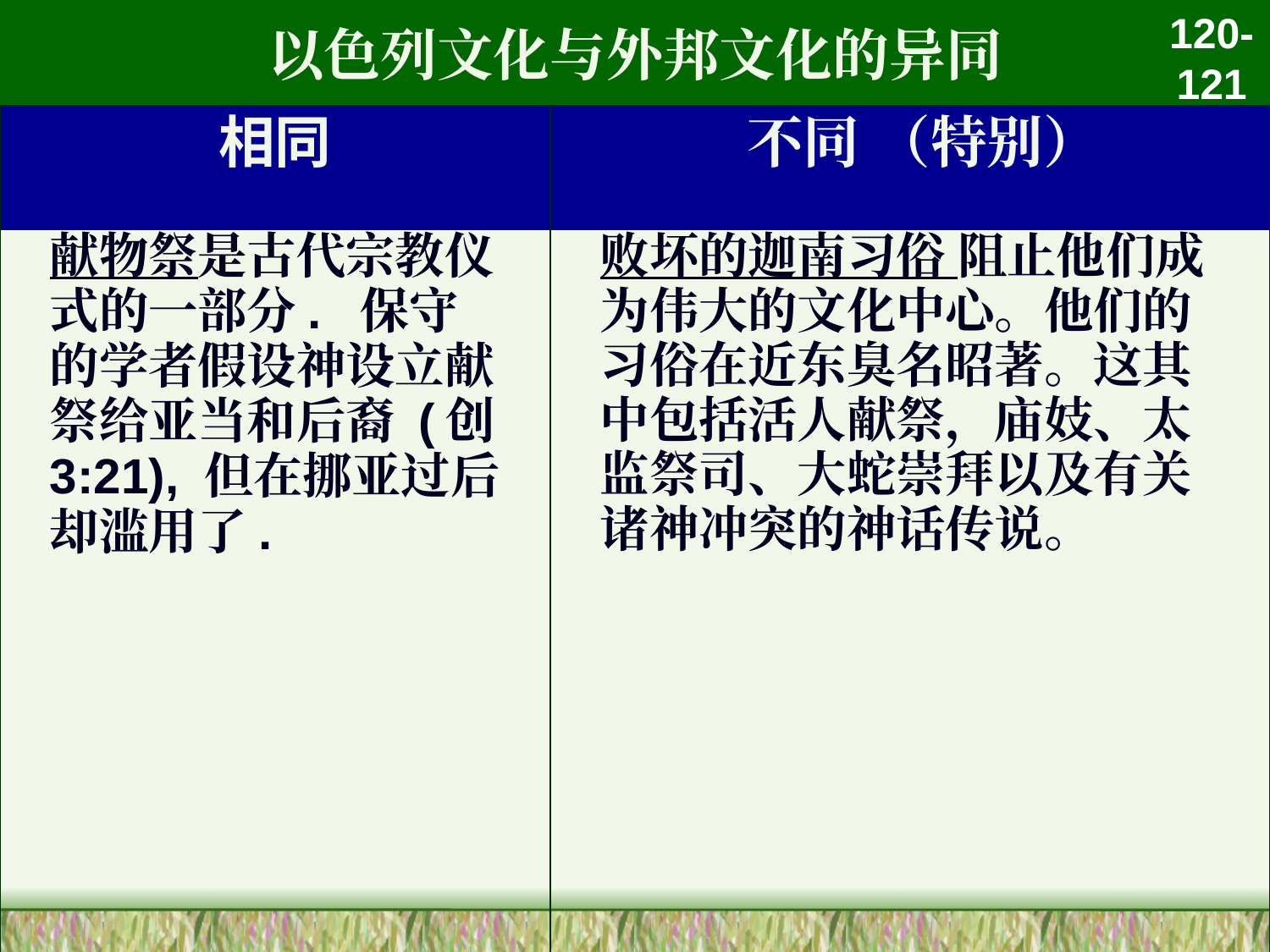

# 以色列文化与外邦文化的异同
120-121
| 相同 | 不同 （特别） |
| --- | --- |
| 献物祭是古代宗教仪式的一部分. 保守的学者假设神设立献祭给亚当和后裔 (创3:21), 但在挪亚过后却滥用了. | 败坏的迦南习俗 阻止他们成为伟大的文化中心。他们的习俗在近东臭名昭著。这其中包括活人献祭，庙妓、太监祭司、大蛇崇拜以及有关诸神冲突的神话传说。 |